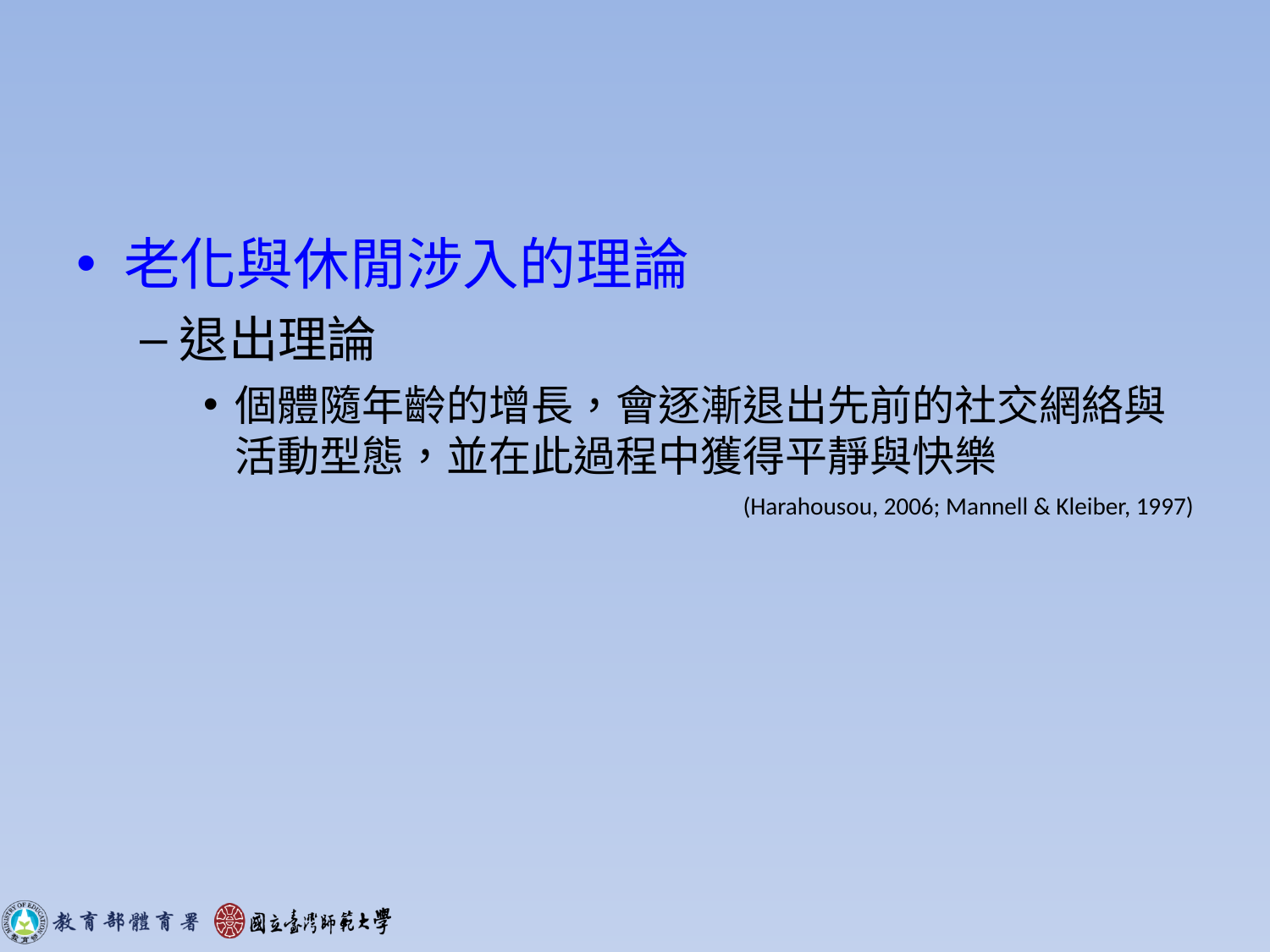

#
老化與休閒涉入的理論
退出理論
個體隨年齡的增長，會逐漸退出先前的社交網絡與活動型態，並在此過程中獲得平靜與快樂
(Harahousou, 2006; Mannell & Kleiber, 1997)